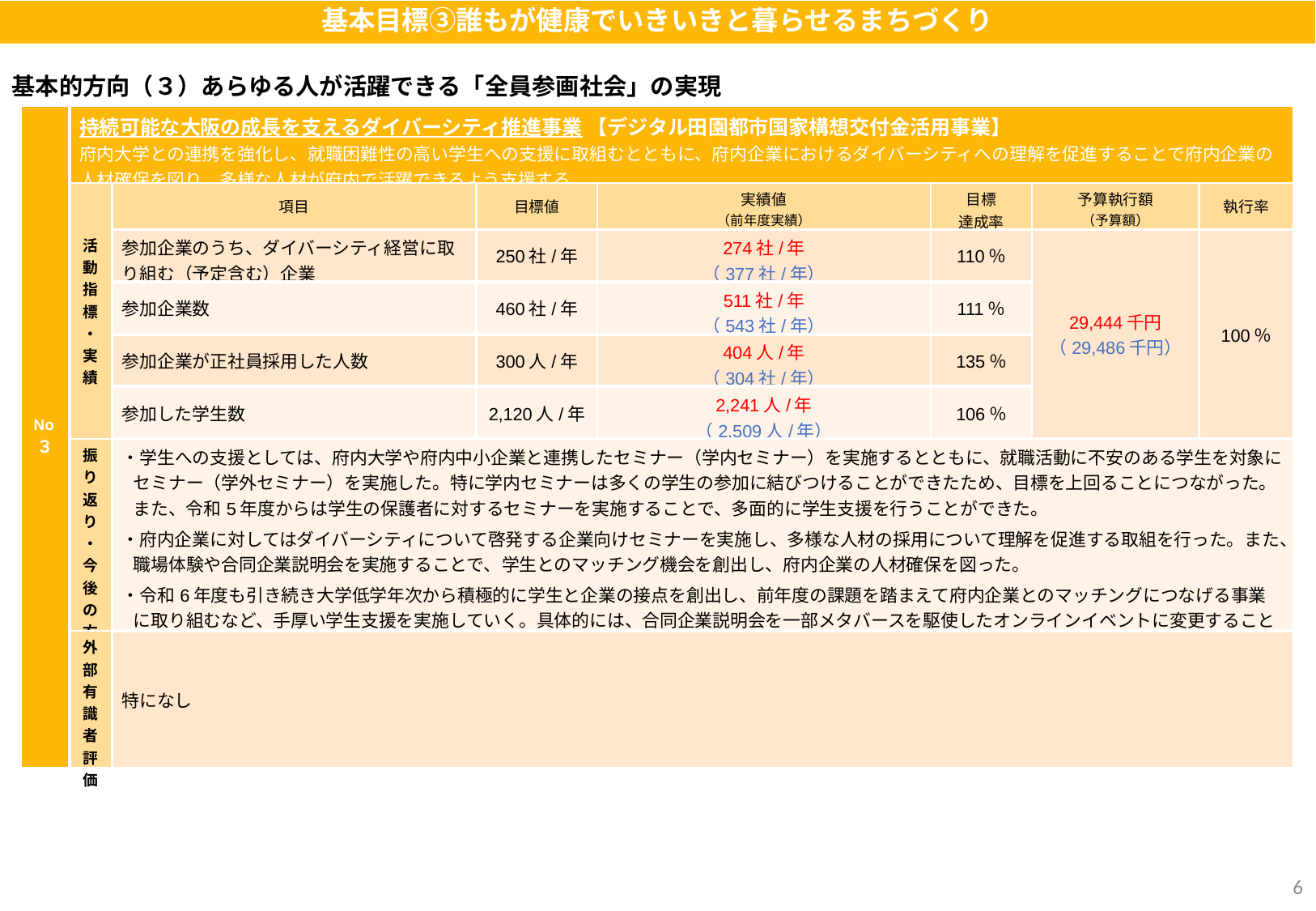

基本目標③誰もが健康でいきいきと暮らせるまちづくり
基本的方向（３）あらゆる人が活躍できる「全員参画社会」の実現
| No３ | 持続可能な大阪の成長を支えるダイバーシティ推進事業 【デジタル田園都市国家構想交付金活用事業】 府内大学との連携を強化し、就職困難性の高い学生への支援に取組むとともに、府内企業におけるダイバーシティへの理解を促進することで府内企業の人材確保を図り、多様な人材が府内で活躍できるよう支援する。 |  |  |  |  |  |  |
| --- | --- | --- | --- | --- | --- | --- | --- |
|  | 活動指標・実績 | 項目 | 目標値 | 実績値 （前年度実績） | 目標 達成率 | 予算執行額 （予算額） | 執行率 |
|  |  | 参加企業のうち、ダイバーシティ経営に取り組む（予定含む）企業 | 250社/年 | 274社/年 （377社/年） | 110％ | 29,444千円 （29,486千円） | 100％ |
|  |  | 参加企業数 | 460社/年 | 511社/年 （543社/年） | 111％ |  |  |
|  |  | 参加企業が正社員採用した人数 | 300人/年 | 404人/年 （304社/年） | 135％ |  |  |
|  |  | 参加した学生数 | 2,120人/年 | 2,241人/年 （2,509人/年） | 106％ |  |  |
|  | 振り返り・今後の方針 | ・学生への支援としては、府内大学や府内中小企業と連携したセミナー（学内セミナー）を実施するとともに、就職活動に不安のある学生を対象にセミナー（学外セミナー）を実施した。特に学内セミナーは多くの学生の参加に結びつけることができたため、目標を上回ることにつながった。また、令和5年度からは学生の保護者に対するセミナーを実施することで、多面的に学生支援を行うことができた。 ・府内企業に対してはダイバーシティについて啓発する企業向けセミナーを実施し、多様な人材の採用について理解を促進する取組を行った。また、職場体験や合同企業説明会を実施することで、学生とのマッチング機会を創出し、府内企業の人材確保を図った。 ・令和6年度も引き続き大学低学年次から積極的に学生と企業の接点を創出し、前年度の課題を踏まえて府内企業とのマッチングにつなげる事業に取り組むなど、手厚い学生支援を実施していく。具体的には、合同企業説明会を一部メタバースを駆使したオンラインイベントに変更することで学生の参加ハードルを下げたり、他の行政事業との連携による広報の相乗効果を図ることなどにより前年度を上回るマッチングをめざす。 |  |  |  |  |  |
|  | 外部有識者評価 | 特になし |  |  |  |  |  |
6